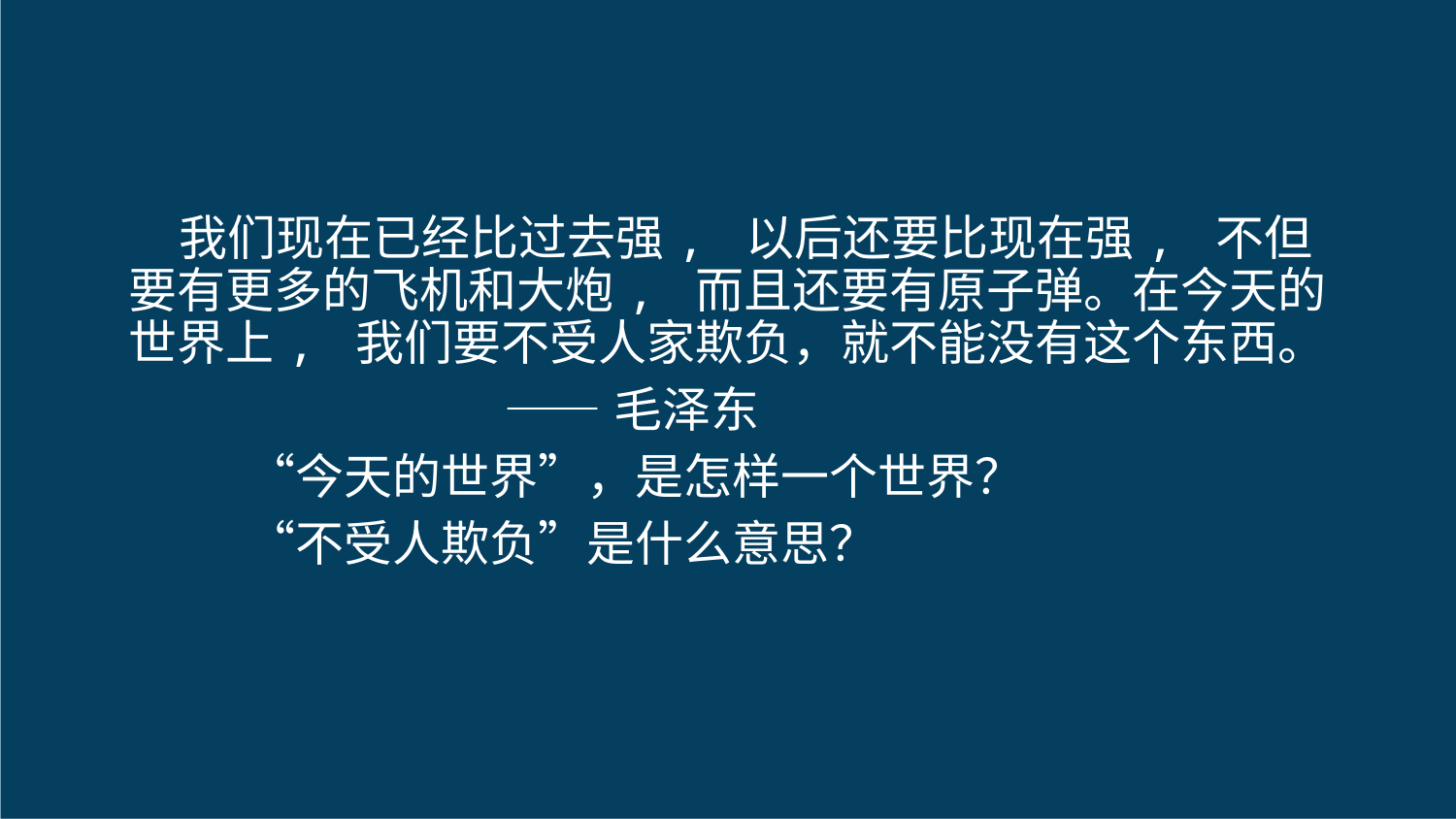

#
      我们现在已经比过去强, 以后还要比现在强, 不但 要有更多的飞机和大炮, 而且还要有原子弹。在今天的世界上, 我们要不受人家欺负，就不能没有这个东西。
                                     ——毛泽东
　　　“今天的世界”，是怎样一个世界？
　　　“不受人欺负”是什么意思？